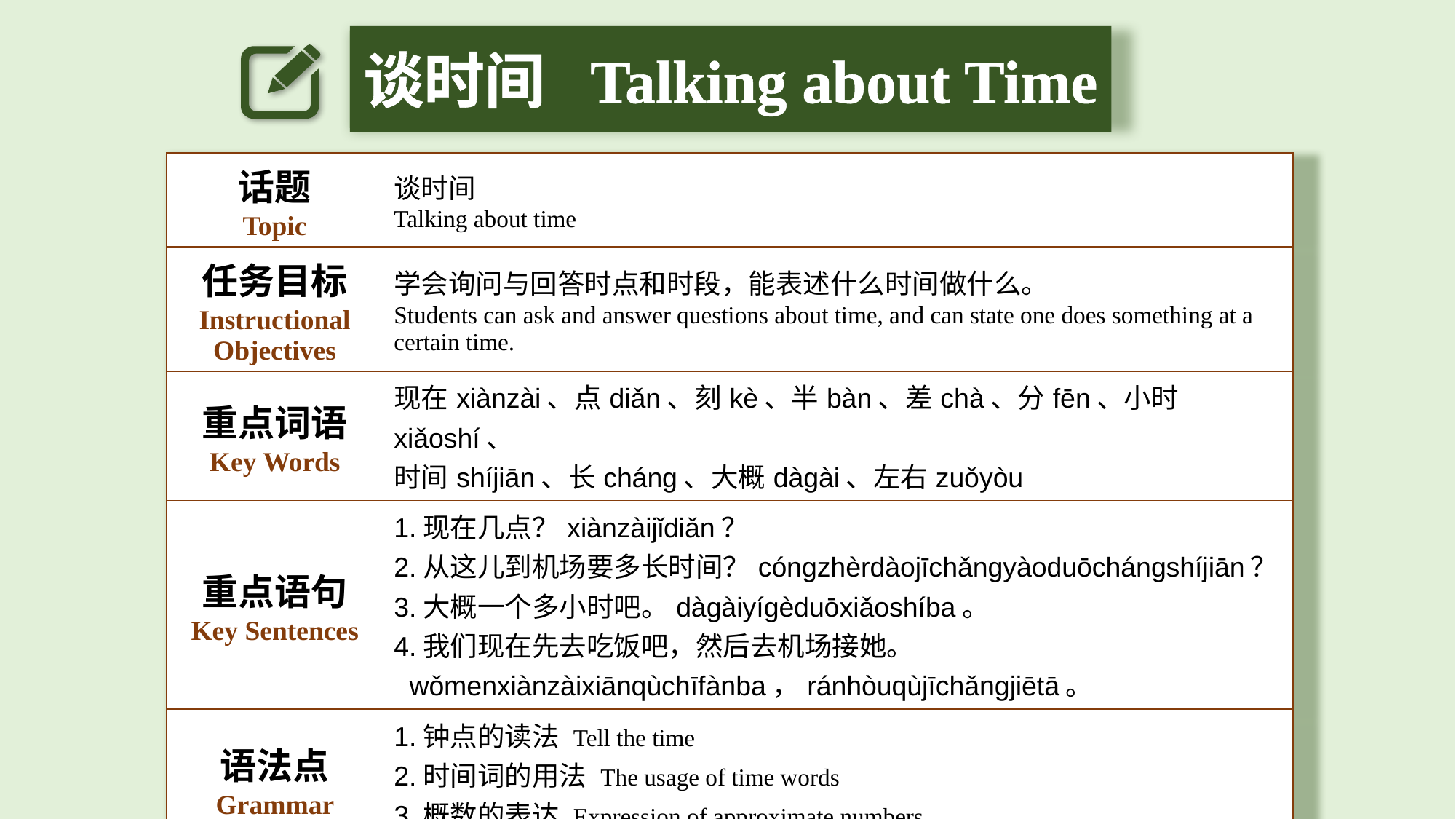

谈时间  Talking about Time

| 话题 Topic | 谈时间 Talking about time |
| --- | --- |
| 任务目标 Instructional Objectives | 学会询问与回答时点和时段，能表述什么时间做什么。 Students can ask and answer questions about time, and can state one does something at a certain time. |
| 重点词语 Key Words | 现在xiànzài、点diǎn、刻kè、半bàn、差chà、分fēn、小时xiǎoshí、 时间shíjiān、长cháng、大概dàgài、左右zuǒyòu |
| 重点语句 Key Sentences | 1.现在几点？xiànzàijǐdiǎn？ 2.从这儿到机场要多长时间？cóngzhèrdàojīchǎngyàoduōchángshíjiān？ 3.大概一个多小时吧。dàgàiyígèduōxiǎoshíba。 4.我们现在先去吃饭吧，然后去机场接她。 wǒmenxiànzàixiānqùchīfànba，ránhòuqùjīchǎngjiētā。 |
| 语法点 Grammar Points | 1.钟点的读法 Tell the time 2.时间词的用法 The usage of time words 3.概数的表达 Expression of approximate numbers 4.“先……，然后……” The expression 先……，然后……（first…,then…） |